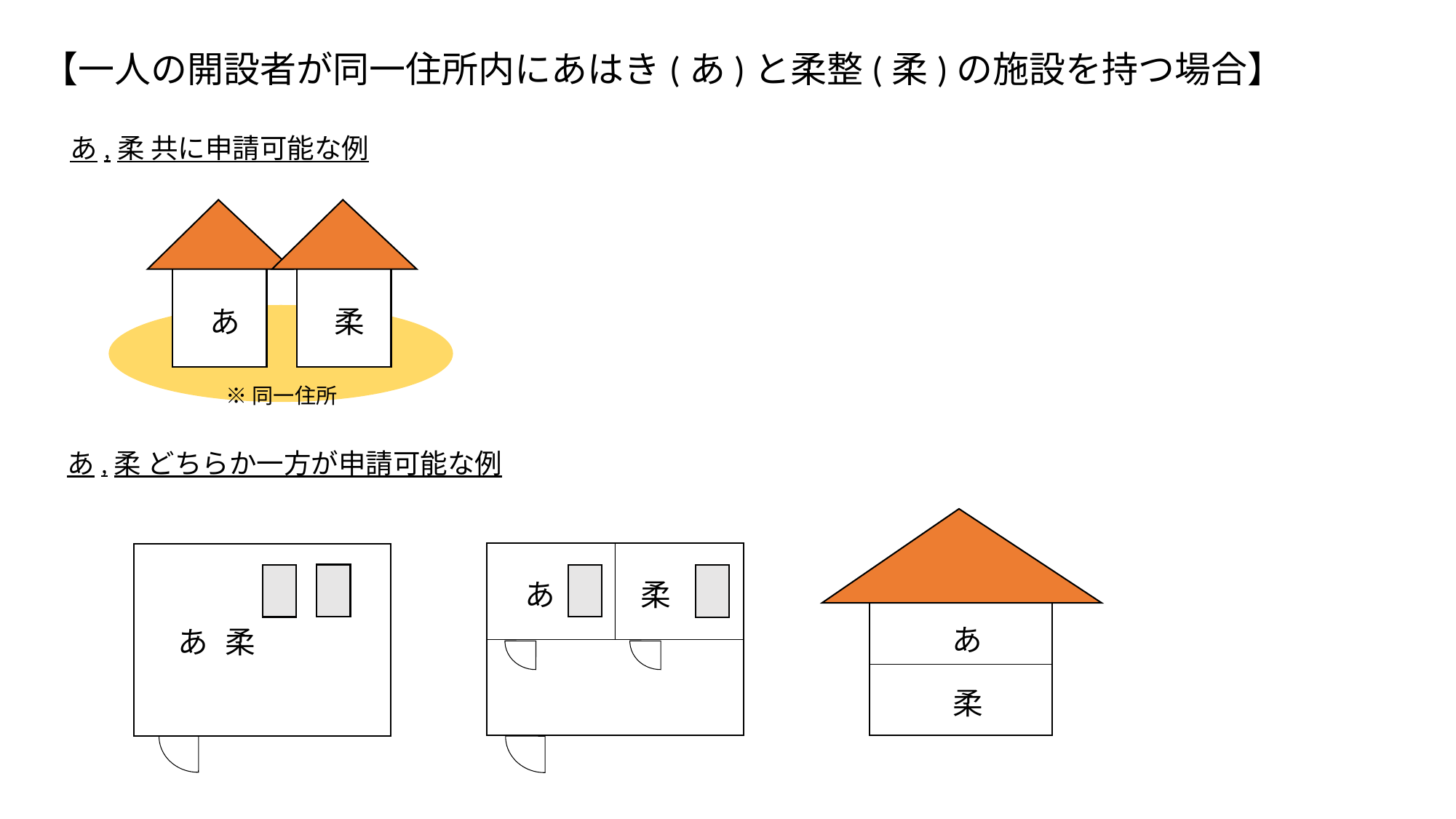

【一人の開設者が同一住所内にあはき(あ)と柔整(柔)の施設を持つ場合】
あ,柔 共に申請可能な例

あ
柔

※同一住所
あ,柔 どちらか一方が申請可能な例

あ
柔

あ
柔

あ
柔